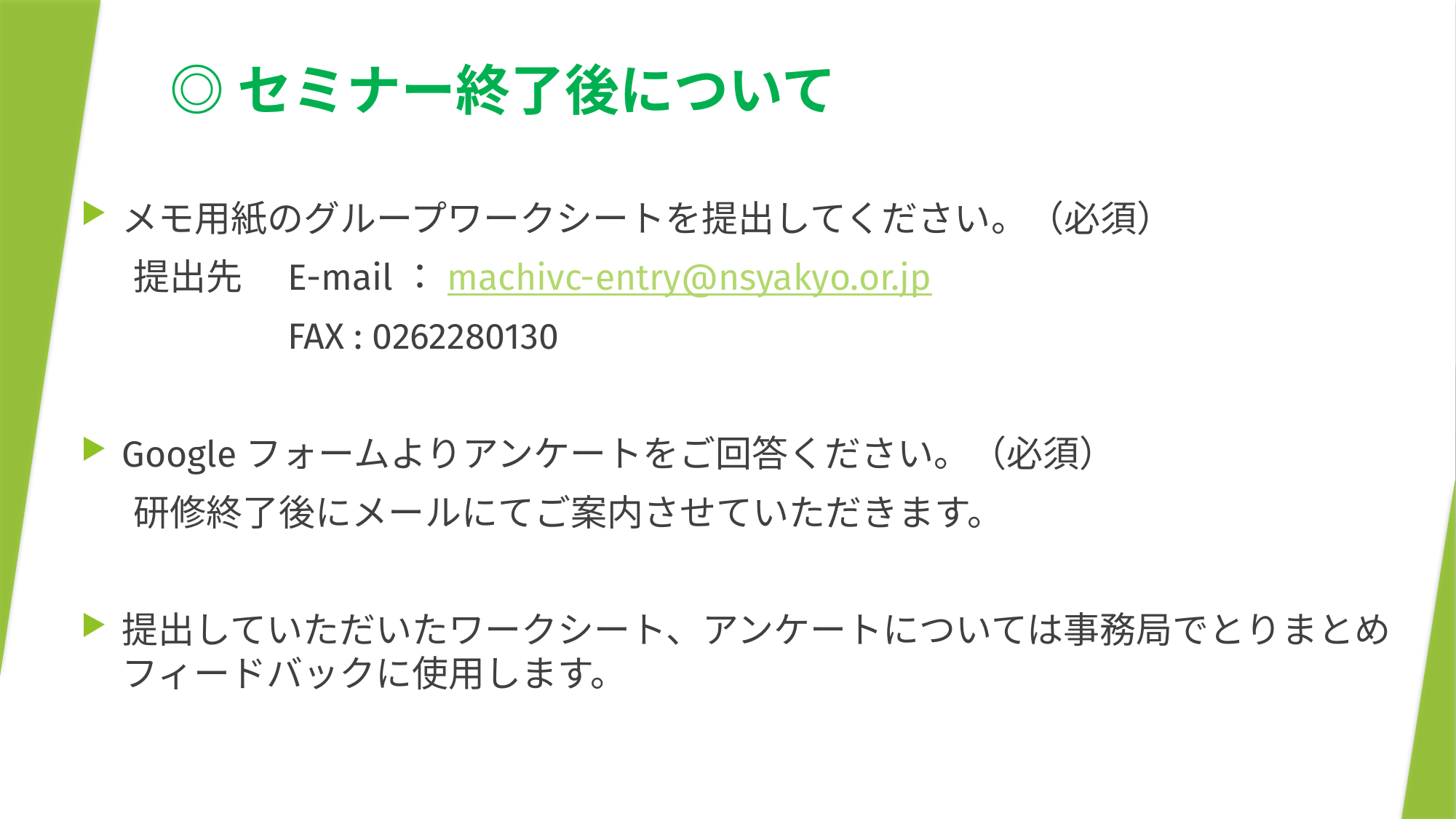

# ◎セミナー終了後について
メモ用紙のグループワークシートを提出してください。（必須）
　  提出先　E-mail：machivc-entry@nsyakyo.or.jp
　　　　　  FAX : 0262280130

Googleフォームよりアンケートをご回答ください。（必須）
　  研修終了後にメールにてご案内させていただきます。

提出していただいたワークシート、アンケートについては事務局でとりまとめフィードバックに使用します。